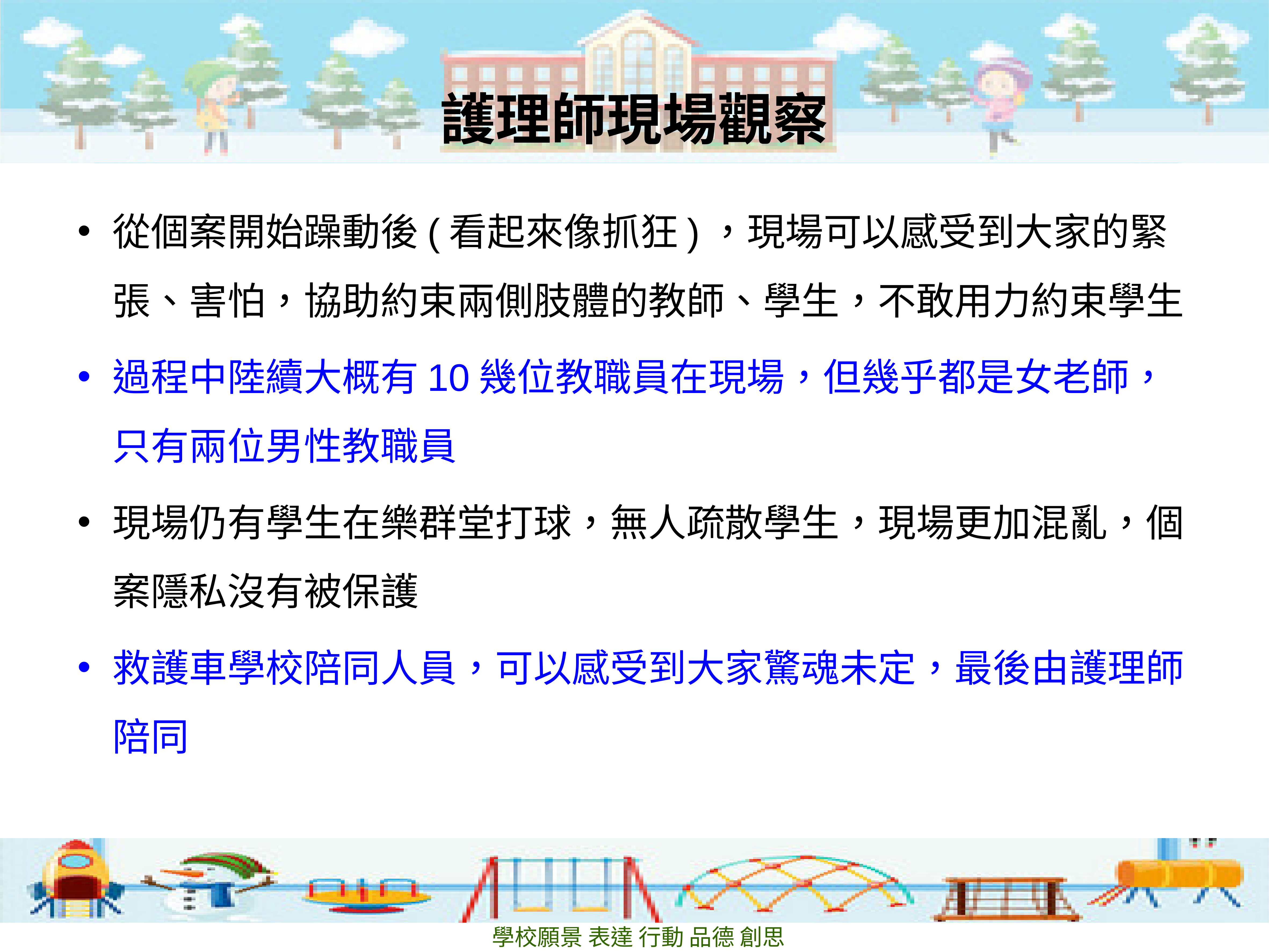

# 護理師現場觀察
從個案開始躁動後(看起來像抓狂)，現場可以感受到大家的緊張、害怕，協助約束兩側肢體的教師、學生，不敢用力約束學生
過程中陸續大概有10幾位教職員在現場，但幾乎都是女老師，只有兩位男性教職員
現場仍有學生在樂群堂打球，無人疏散學生，現場更加混亂，個案隱私沒有被保護
救護車學校陪同人員，可以感受到大家驚魂未定，最後由護理師陪同